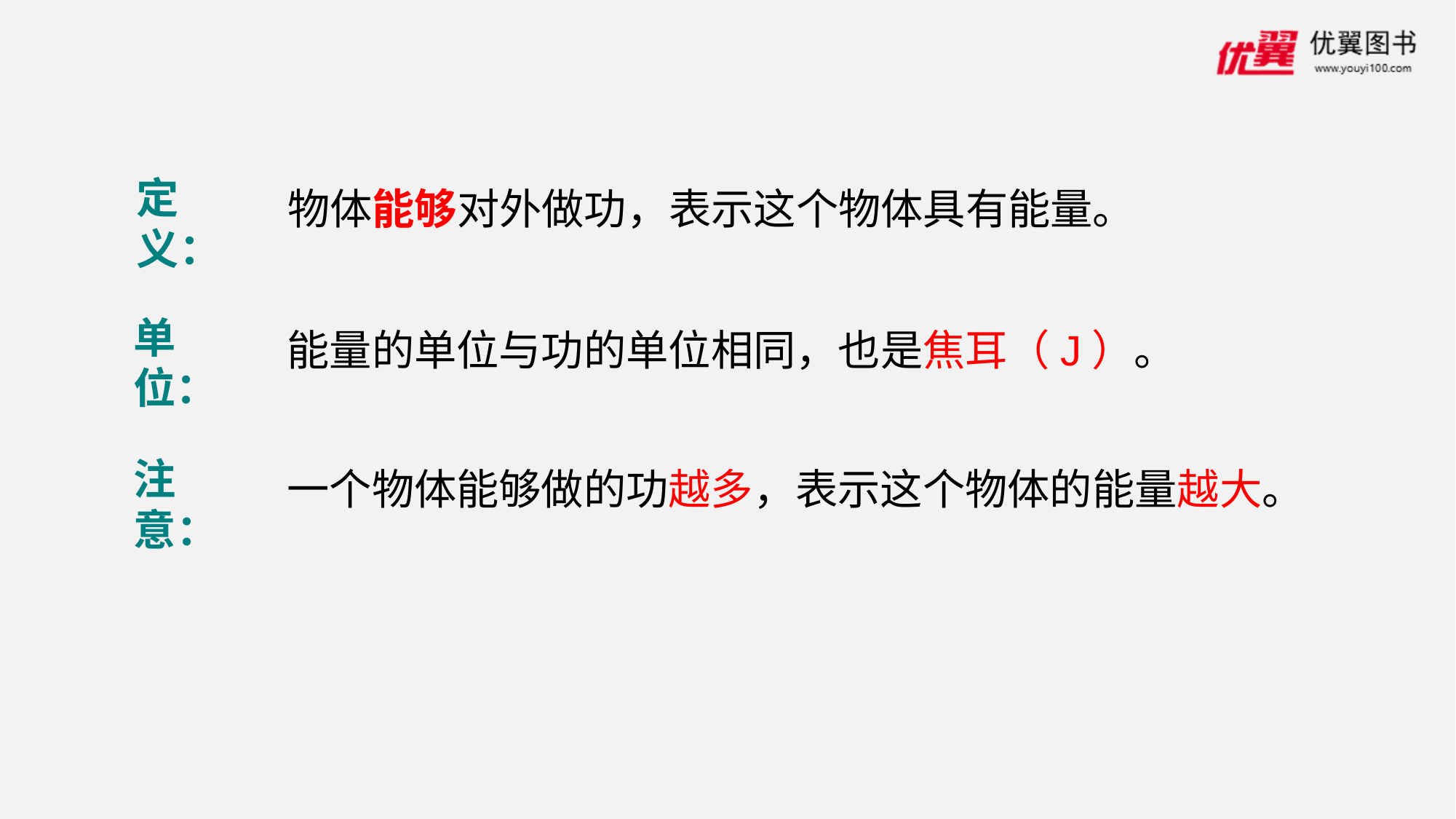

物体能够对外做功，表示这个物体具有能量。
定义：

能量的单位与功的单位相同，也是焦耳（J）。
单位：

一个物体能够做的功越多，表示这个物体的能量越大。

注意：